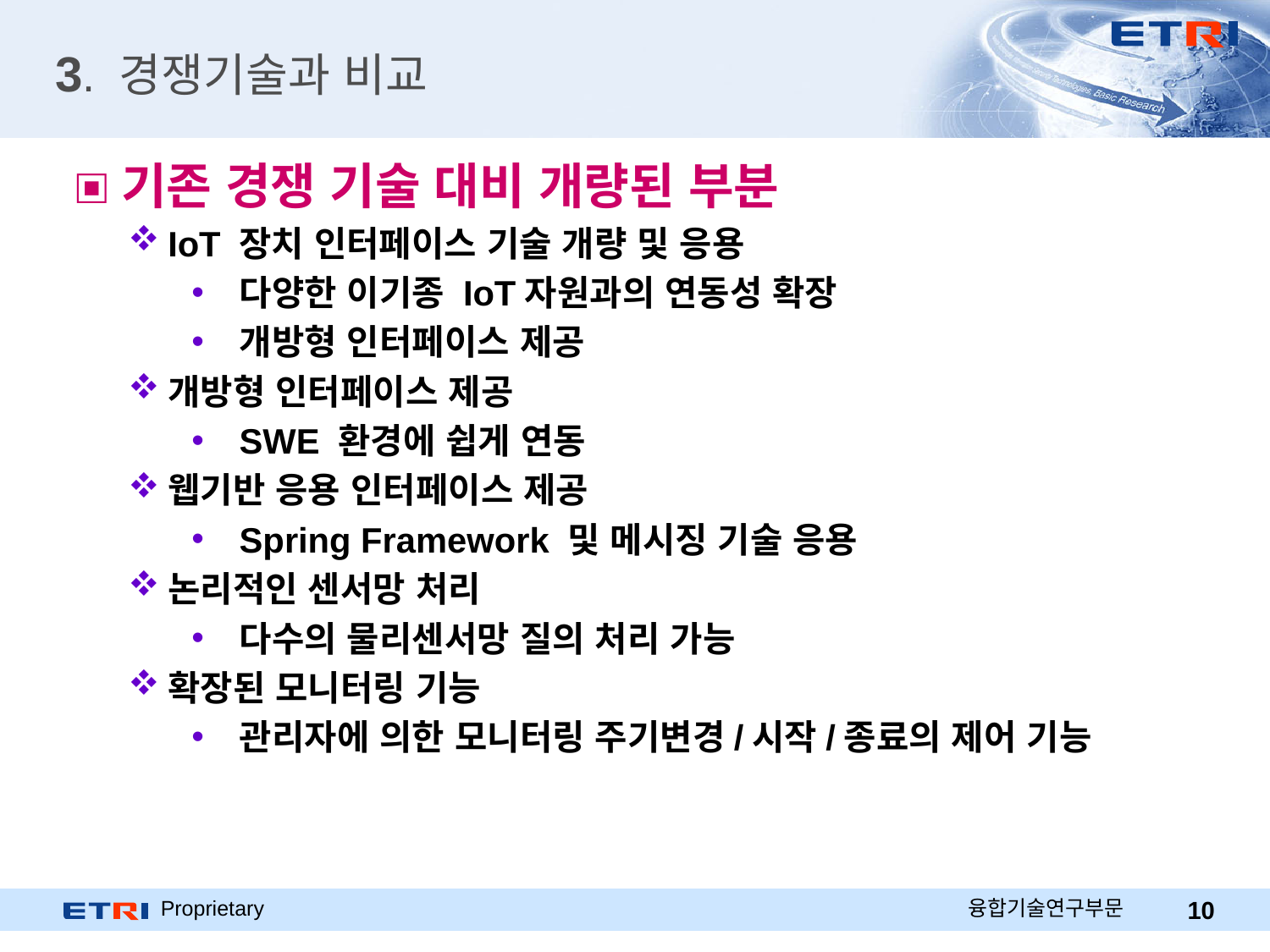

# 3. 경쟁기술과 비교
기존 경쟁 기술 대비 개량된 부분
IoT 장치 인터페이스 기술 개량 및 응용
다양한 이기종 IoT자원과의 연동성 확장
개방형 인터페이스 제공
개방형 인터페이스 제공
SWE 환경에 쉽게 연동
웹기반 응용 인터페이스 제공
Spring Framework 및 메시징 기술 응용
논리적인 센서망 처리
다수의 물리센서망 질의 처리 가능
확장된 모니터링 기능
관리자에 의한 모니터링 주기변경/시작/종료의 제어 기능

융합기술연구부문
10